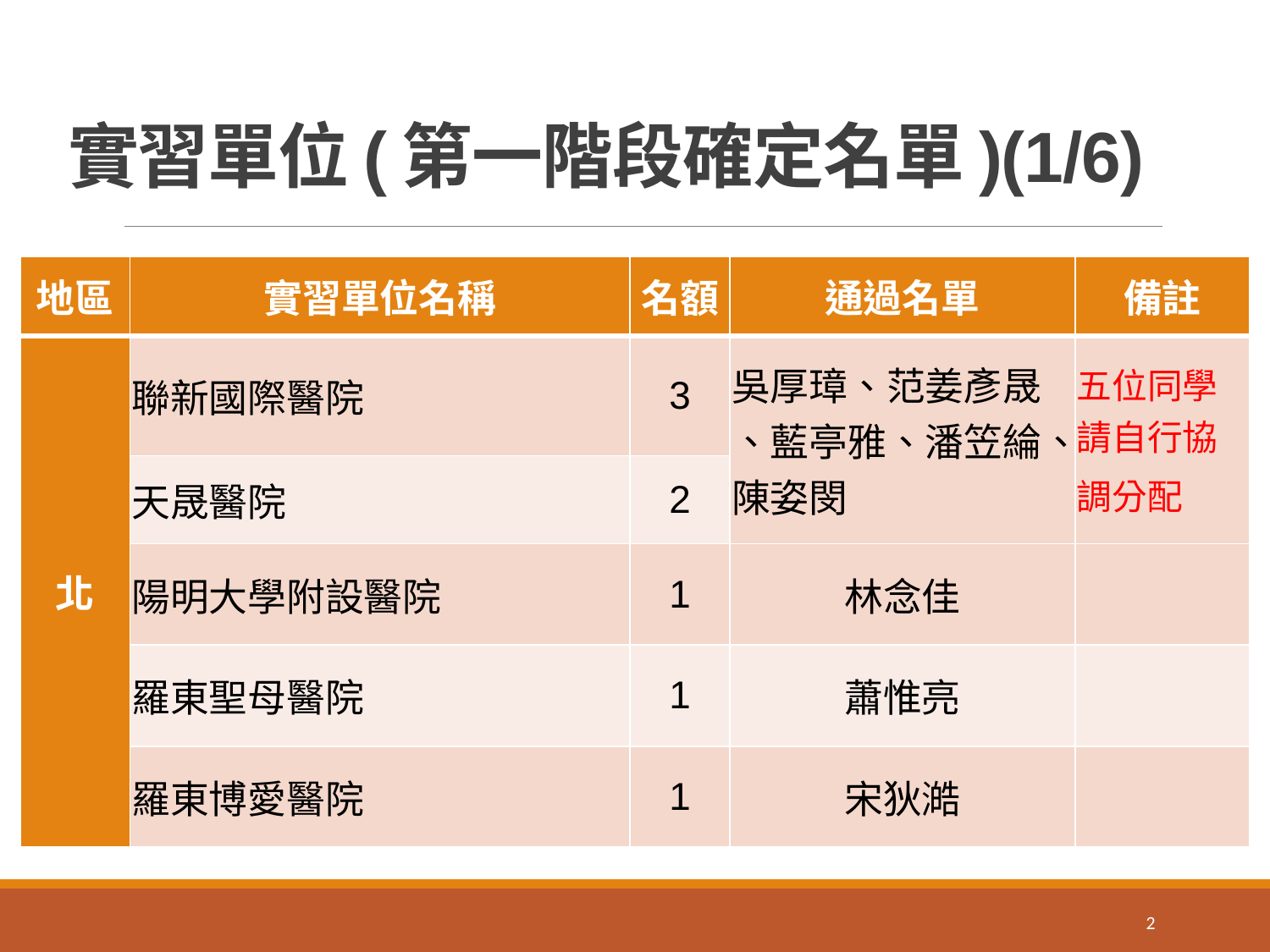

# 實習單位(第一階段確定名單)(1/6)

| 地區 | 實習單位名稱 | 名額 | 通過名單 | 備註 |
| --- | --- | --- | --- | --- |
| 北 | 聯新國際醫院 | 3 | 吳厚璋、范姜彥晟 、藍亭雅、潘笠綸、陳姿閔 | 五位同學請自行協調分配 |
|  | 天晟醫院 | 2 |  |  |
|  | 陽明大學附設醫院 | 1 | 林念佳 |  |
|  | 羅東聖母醫院 | 1 | 蕭惟亮 |  |
|  | 羅東博愛醫院 | 1 | 宋狄澔 |  |
2